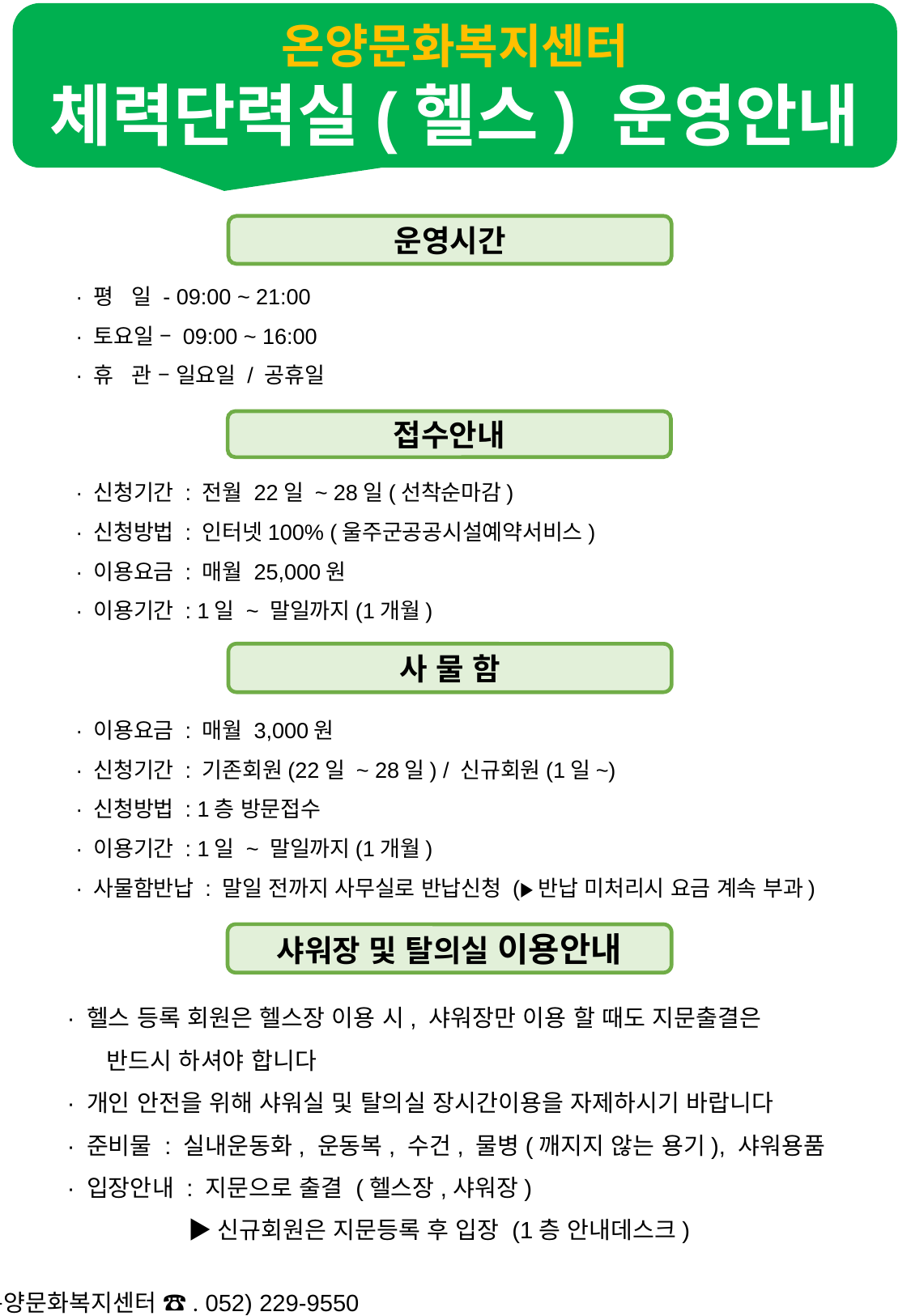

온양문화복지센터
체력단력실(헬스) 운영안내
운영시간
∙ 평   일 - 09:00 ~ 21:00
∙ 토요일 – 09:00 ~ 16:00
∙ 휴   관 – 일요일 / 공휴일
접수안내
∙ 신청기간 : 전월 22일 ~ 28일(선착순마감)
∙ 신청방법 : 인터넷100% (울주군공공시설예약서비스)
∙ 이용요금 : 매월 25,000원
∙ 이용기간 : 1일 ~ 말일까지(1개월)
사 물 함
∙ 이용요금 : 매월 3,000원
∙ 신청기간 : 기존회원(22일 ~ 28일) / 신규회원(1일~)
∙ 신청방법 : 1층 방문접수
∙ 이용기간 : 1일 ~ 말일까지(1개월)
∙ 사물함반납 : 말일 전까지 사무실로 반납신청 (▶반납 미처리시 요금 계속 부과)

샤워장 및 탈의실 이용안내
             ∙ 헬스 등록 회원은 헬스장 이용 시, 샤워장만 이용 할 때도 지문출결은
                  반드시 하셔야 합니다
             ∙ 개인 안전을 위해 샤워실 및 탈의실 장시간이용을 자제하시기 바랍니다
             ∙ 준비물 : 실내운동화, 운동복, 수건, 물병(깨지지 않는 용기), 샤워용품
             ∙ 입장안내 : 지문으로 출결 (헬스장,샤워장)
                               ▶신규회원은 지문등록 후 입장 (1층 안내데스크)

온양문화복지센터 ☎. 052) 229-9550